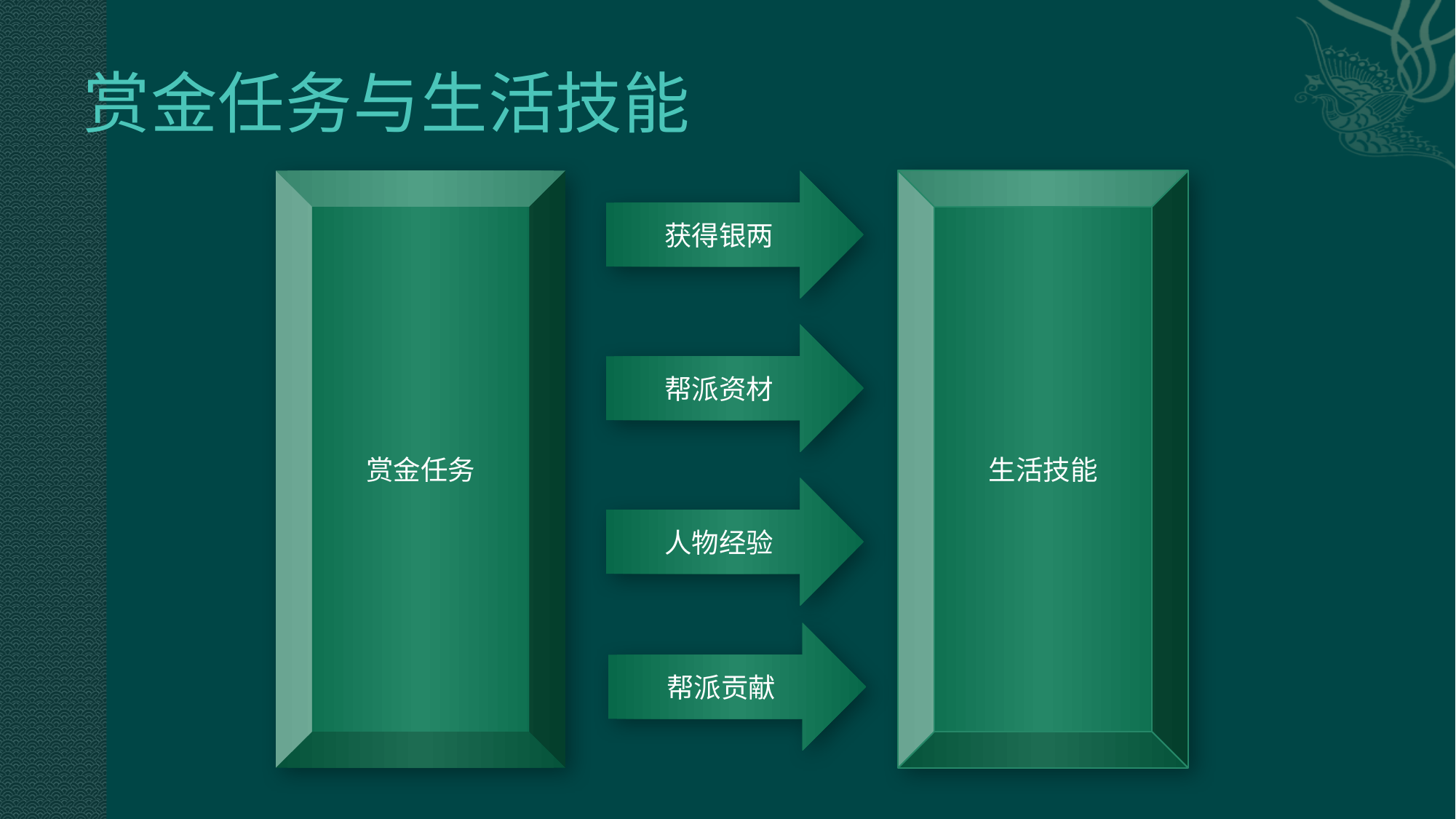

# 赏金任务与生活技能
赏金任务
获得银两
生活技能
帮派资材
人物经验
帮派贡献